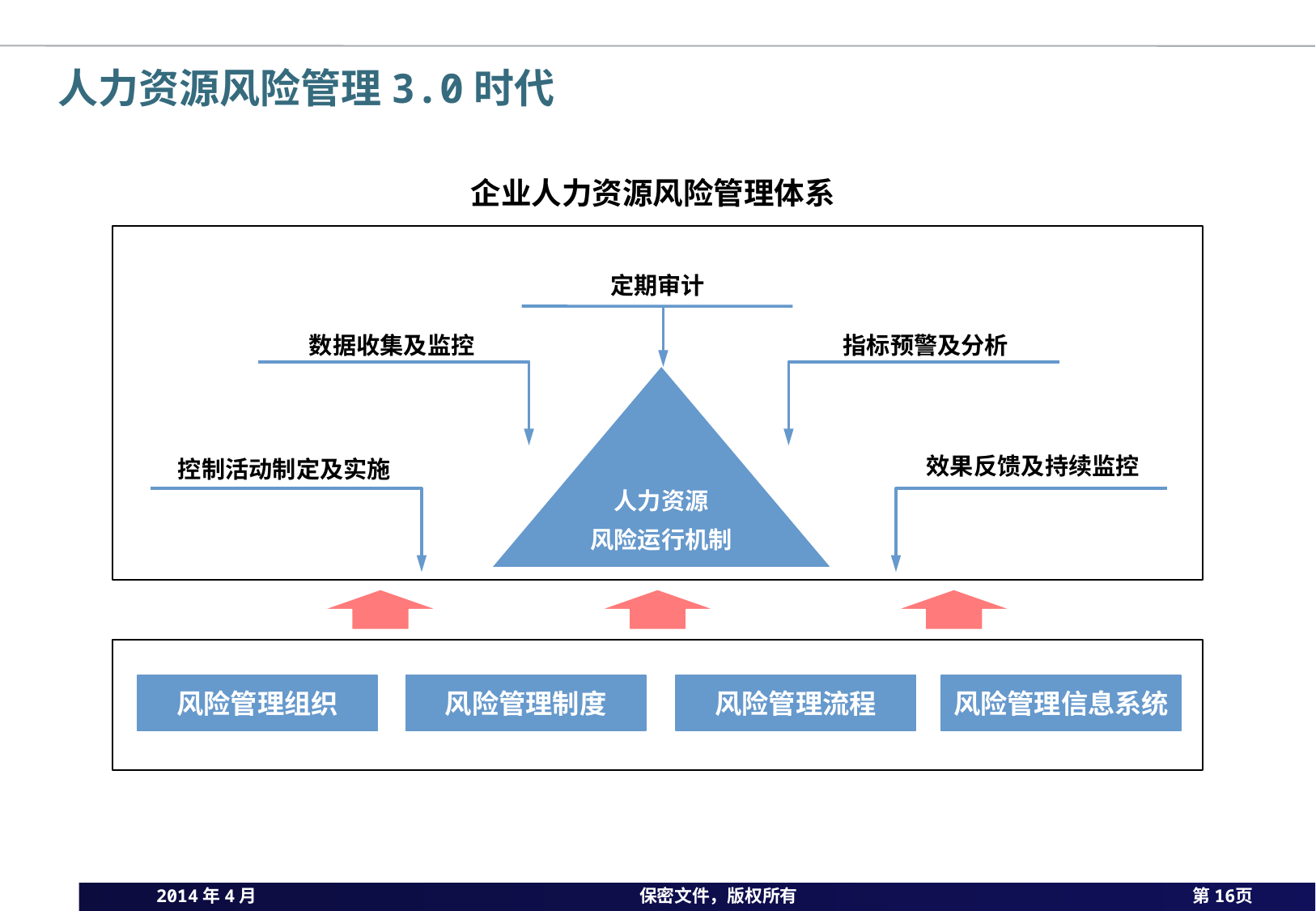

# 人力资源风险管理3.0时代
企业人力资源风险管理体系

定期审计

指标预警及分析
数据收集及监控

人力资源
风险运行机制
效果反馈及持续监控
控制活动制定及实施

风险管理组织
风险管理信息系统
风险管理制度
风险管理流程